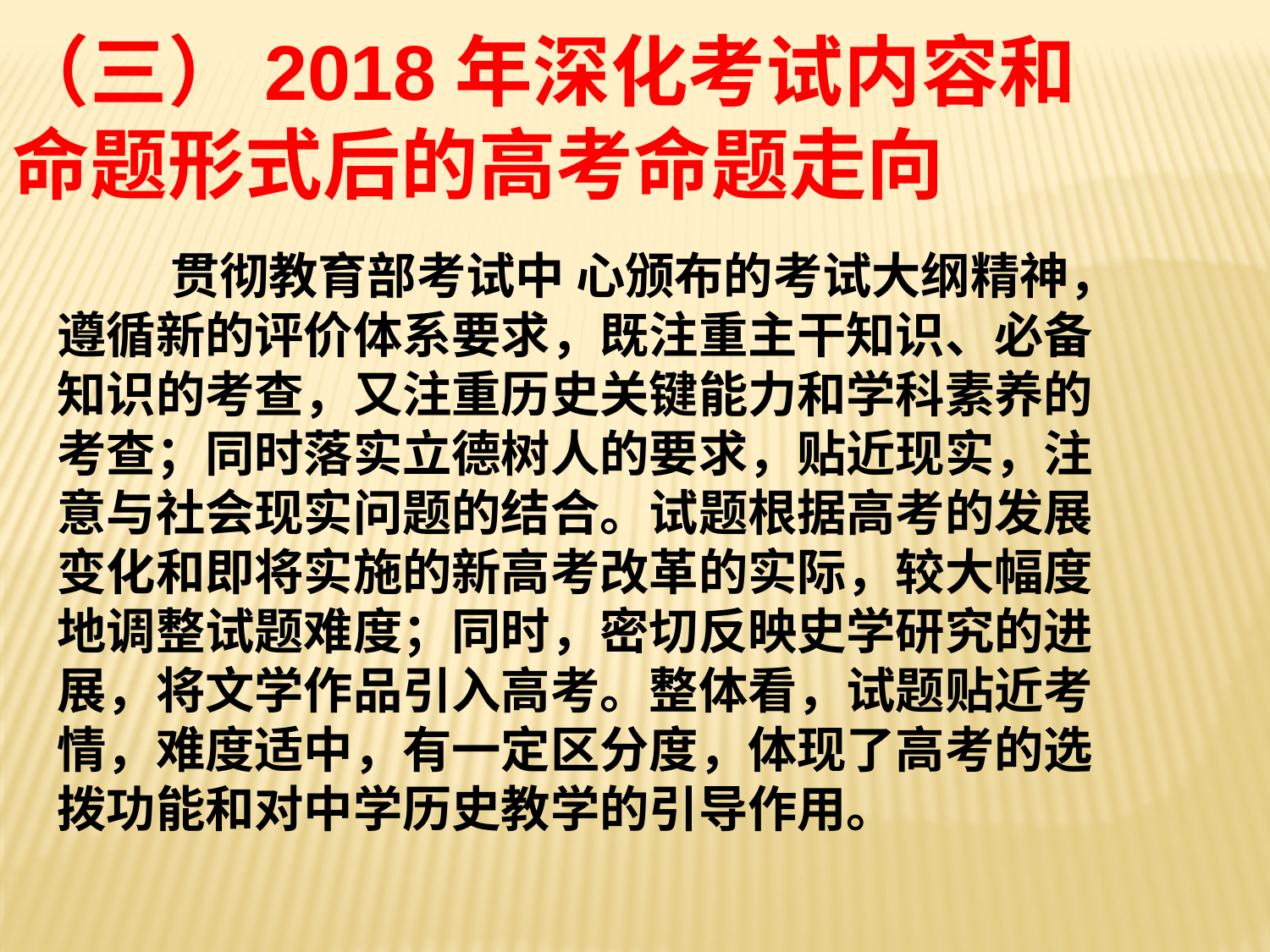

（三）2018年深化考试内容和命题形式后的高考命题走向
         贯彻教育部考试中 心颁布的考试大纲精神，遵循新的评价体系要求，既注重主干知识、必备知识的考查，又注重历史关键能力和学科素养的考查；同时落实立德树人的要求，贴近现实，注意与社会现实问题的结合。试题根据高考的发展变化和即将实施的新高考改革的实际，较大幅度地调整试题难度；同时，密切反映史学研究的进展，将文学作品引入高考。整体看，试题贴近考情，难度适中，有一定区分度，体现了高考的选拨功能和对中学历史教学的引导作用。